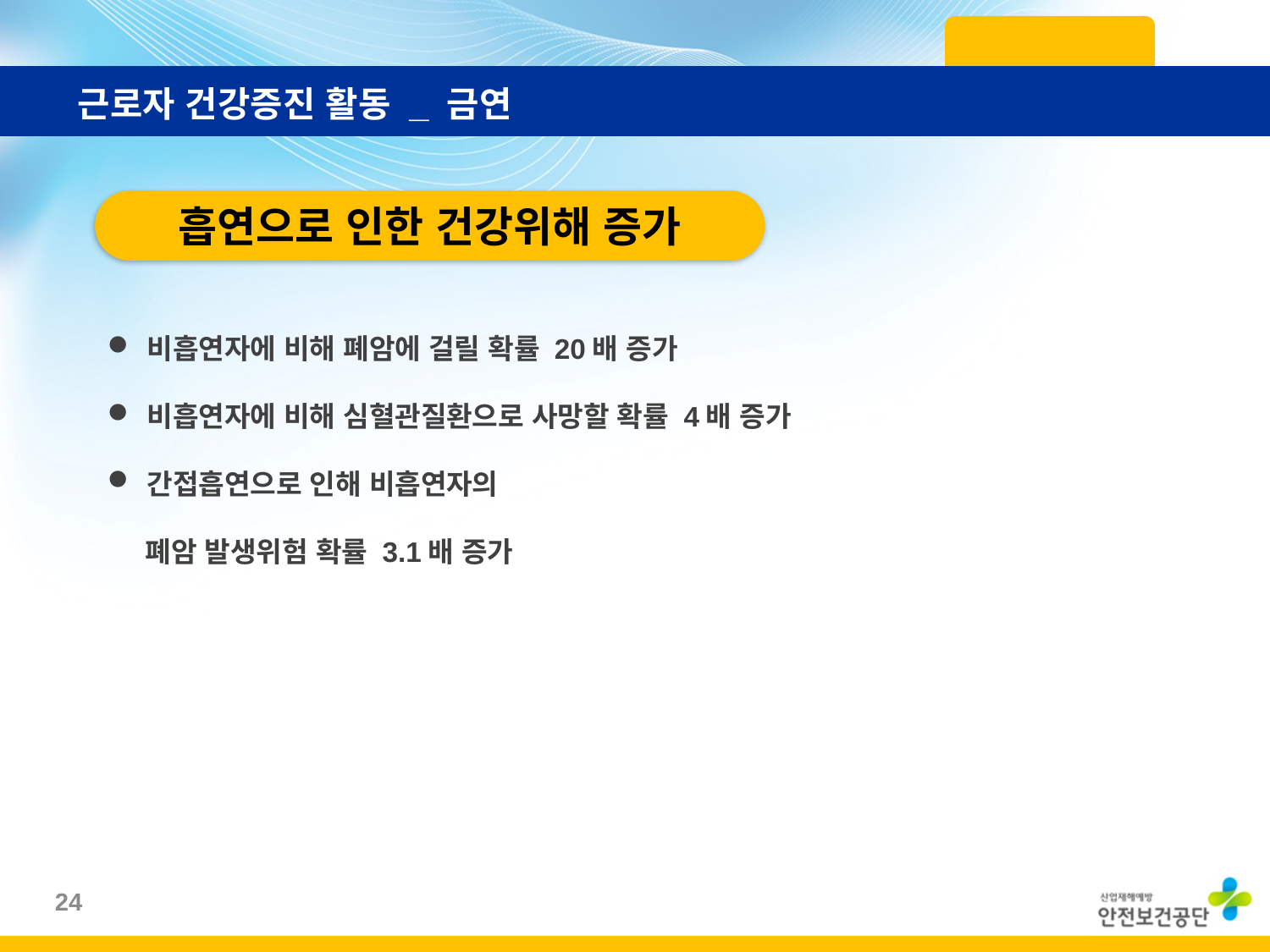

근로자 건강증진 활동 _ 금연
흡연으로 인한 건강위해 증가
비흡연자에 비해 폐암에 걸릴 확률 20배 증가
비흡연자에 비해 심혈관질환으로 사망할 확률 4배 증가
간접흡연으로 인해 비흡연자의
    폐암 발생위험 확률 3.1배 증가
24